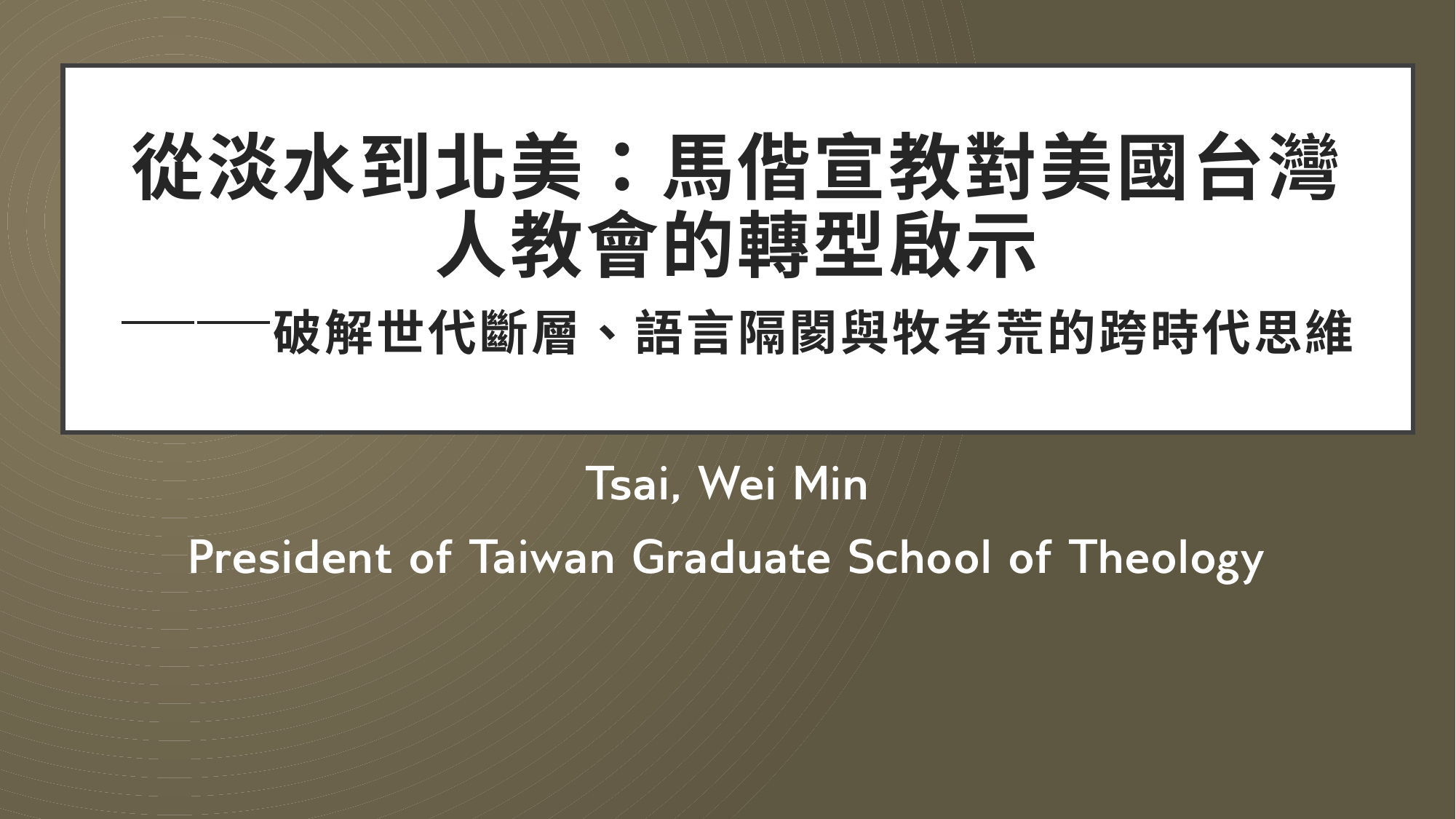

# 從淡水到北美：馬偕宣教對美國台灣人教會的轉型啟示 ──破解世代斷層、語言隔閡與牧者荒的跨時代思維
Tsai, Wei Min
President of Taiwan Graduate School of Theology